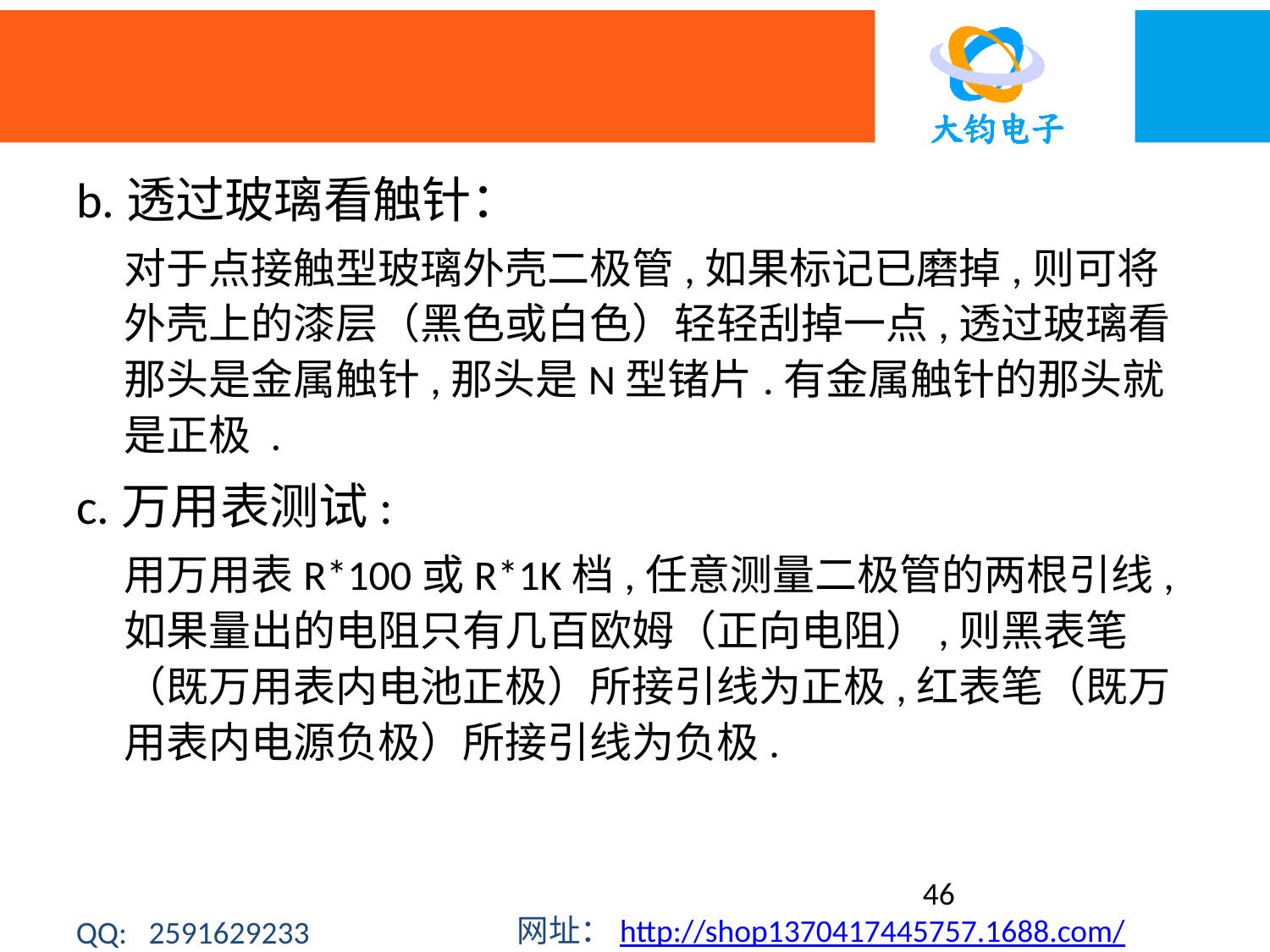

b.透过玻璃看触针：
	对于点接触型玻璃外壳二极管,如果标记已磨掉,则可将外壳上的漆层（黑色或白色）轻轻刮掉一点,透过玻璃看那头是金属触针,那头是N型锗片.有金属触针的那头就是正极 .
c.万用表测试:
	用万用表R*100或R*1K档,任意测量二极管的两根引线,如果量出的电阻只有几百欧姆（正向电阻）,则黑表笔（既万用表内电池正极）所接引线为正极,红表笔（既万用表内电源负极）所接引线为负极.
46